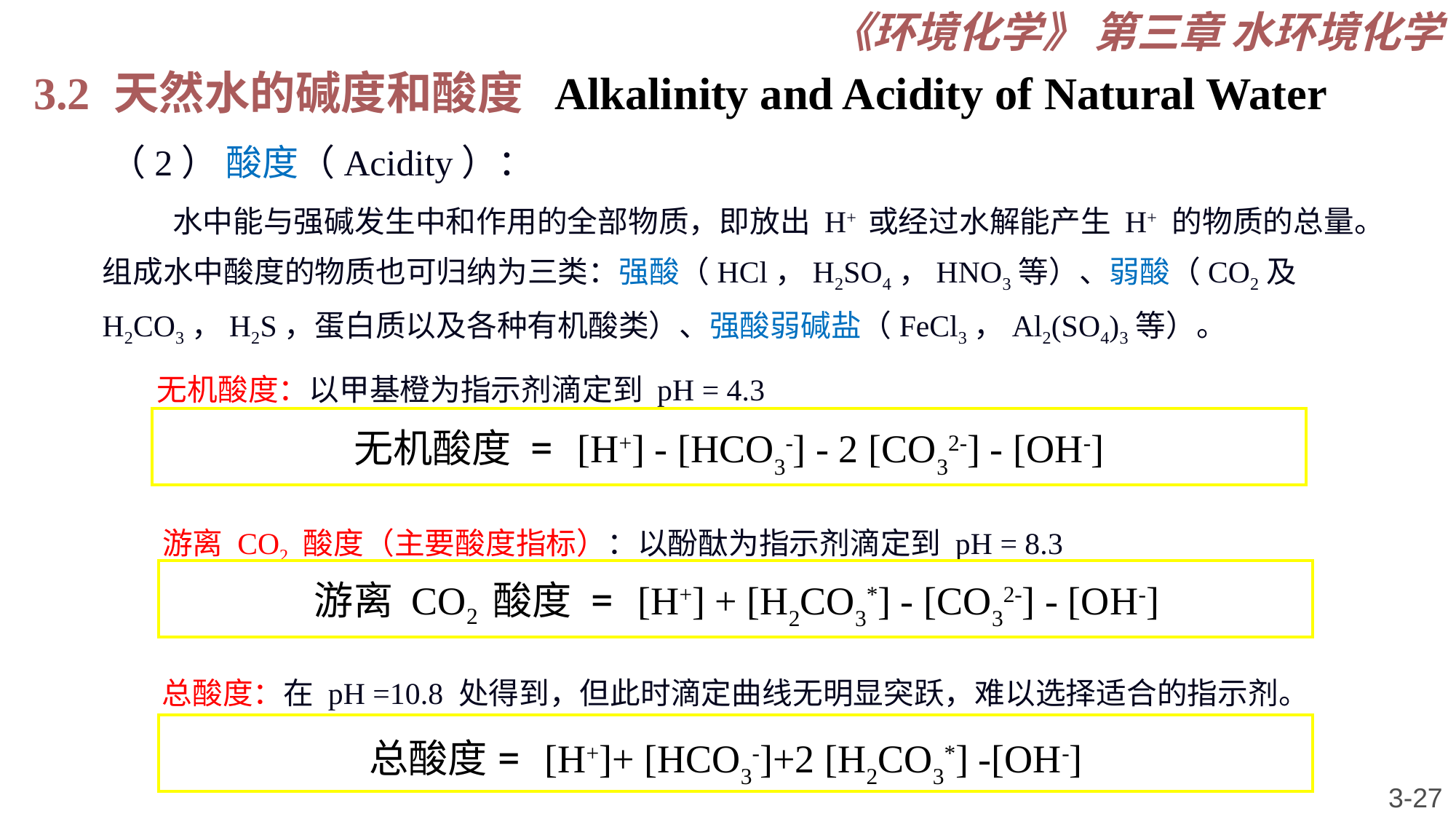

《环境化学》 第三章 水环境化学
3.2 天然水的碱度和酸度  Alkalinity and Acidity of Natural Water
（2） 酸度（Acidity）：
       水中能与强碱发生中和作用的全部物质，即放出 H+ 或经过水解能产生 H+ 的物质的总量。组成水中酸度的物质也可归纳为三类：强酸（HCl，H2SO4，HNO3等）、弱酸（CO2及H2CO3，H2S，蛋白质以及各种有机酸类）、强酸弱碱盐（FeCl3，Al2(SO4)3等）。
      无机酸度：以甲基橙为指示剂滴定到 pH = 4.3

无机酸度 = [H+] - [HCO3-] - 2 [CO32-] - [OH-]
游离 CO2 酸度（主要酸度指标）：以酚酞为指示剂滴定到 pH = 8.3

游离 CO2 酸度 = [H+] + [H2CO3*] - [CO32-] - [OH-]
总酸度：在 pH =10.8 处得到，但此时滴定曲线无明显突跃，难以选择适合的指示剂。

总酸度= [H+]+ [HCO3-]+2 [H2CO3*] -[OH-]
3-27